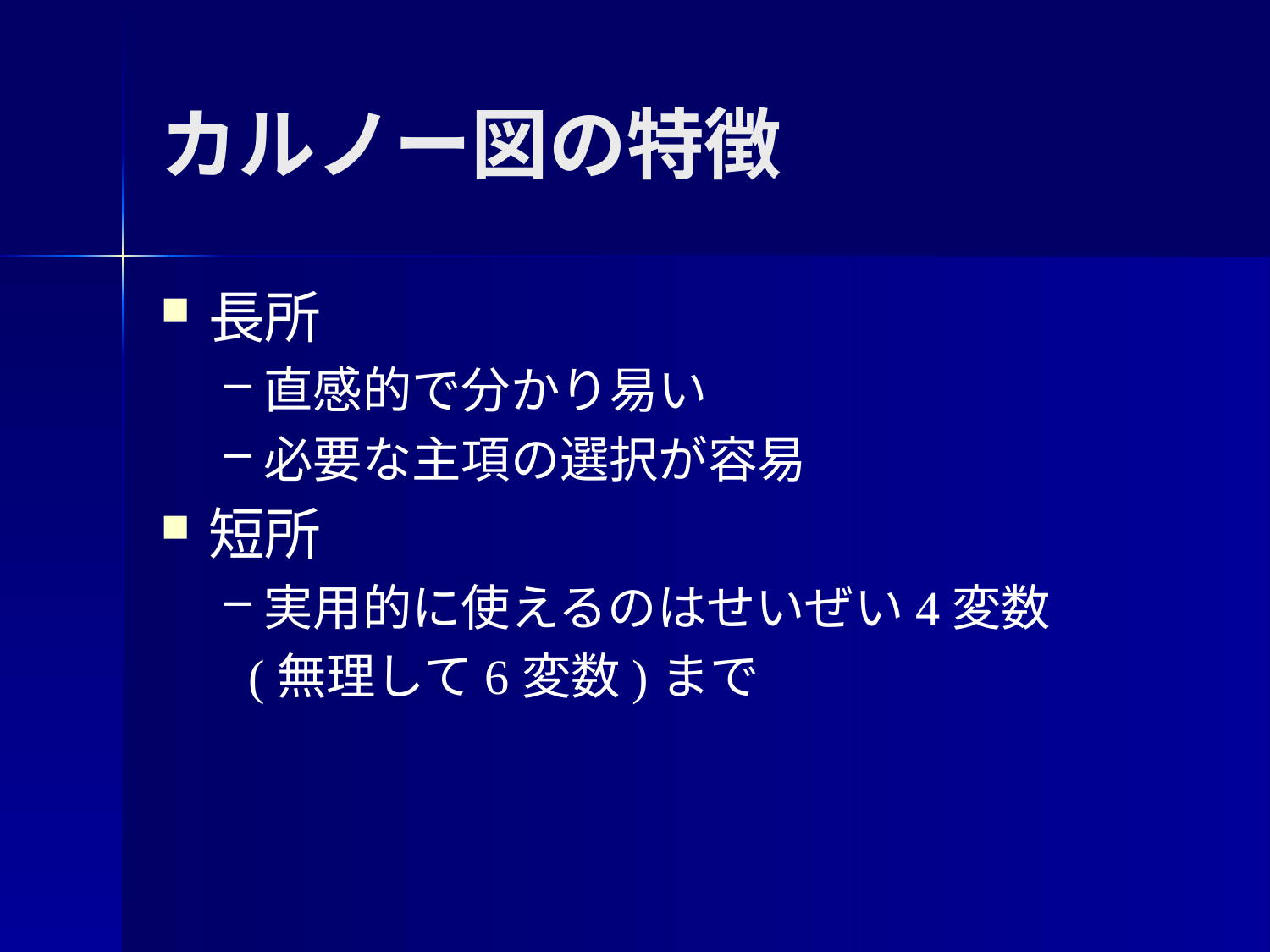

# カルノー図の特徴
長所
直感的で分かり易い
必要な主項の選択が容易
短所
実用的に使えるのはせいぜい4変数
  (無理して6変数)まで